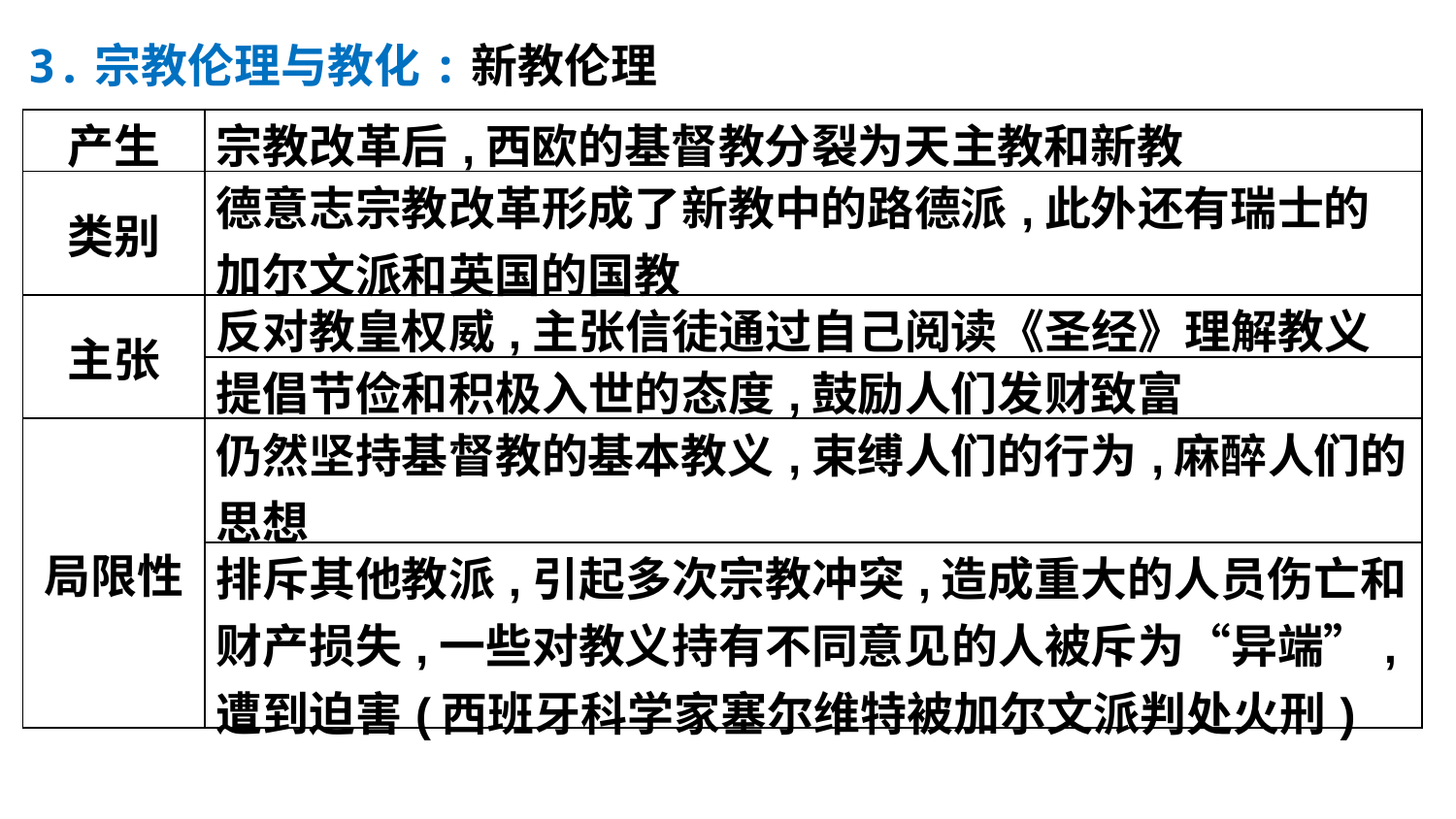

3.宗教伦理与教化:新教伦理
| 产生 | 宗教改革后,西欧的基督教分裂为天主教和新教 |
| --- | --- |
| 类别 | 德意志宗教改革形成了新教中的路德派,此外还有瑞士的加尔文派和英国的国教 |
| 主张 | 反对教皇权威,主张信徒通过自己阅读《圣经》理解教义 |
|  | 提倡节俭和积极入世的态度,鼓励人们发财致富 |
| 局限性 | 仍然坚持基督教的基本教义,束缚人们的行为,麻醉人们的思想 |
|  | 排斥其他教派,引起多次宗教冲突,造成重大的人员伤亡和财产损失,一些对教义持有不同意见的人被斥为“异端”,遭到迫害(西班牙科学家塞尔维特被加尔文派判处火刑) |